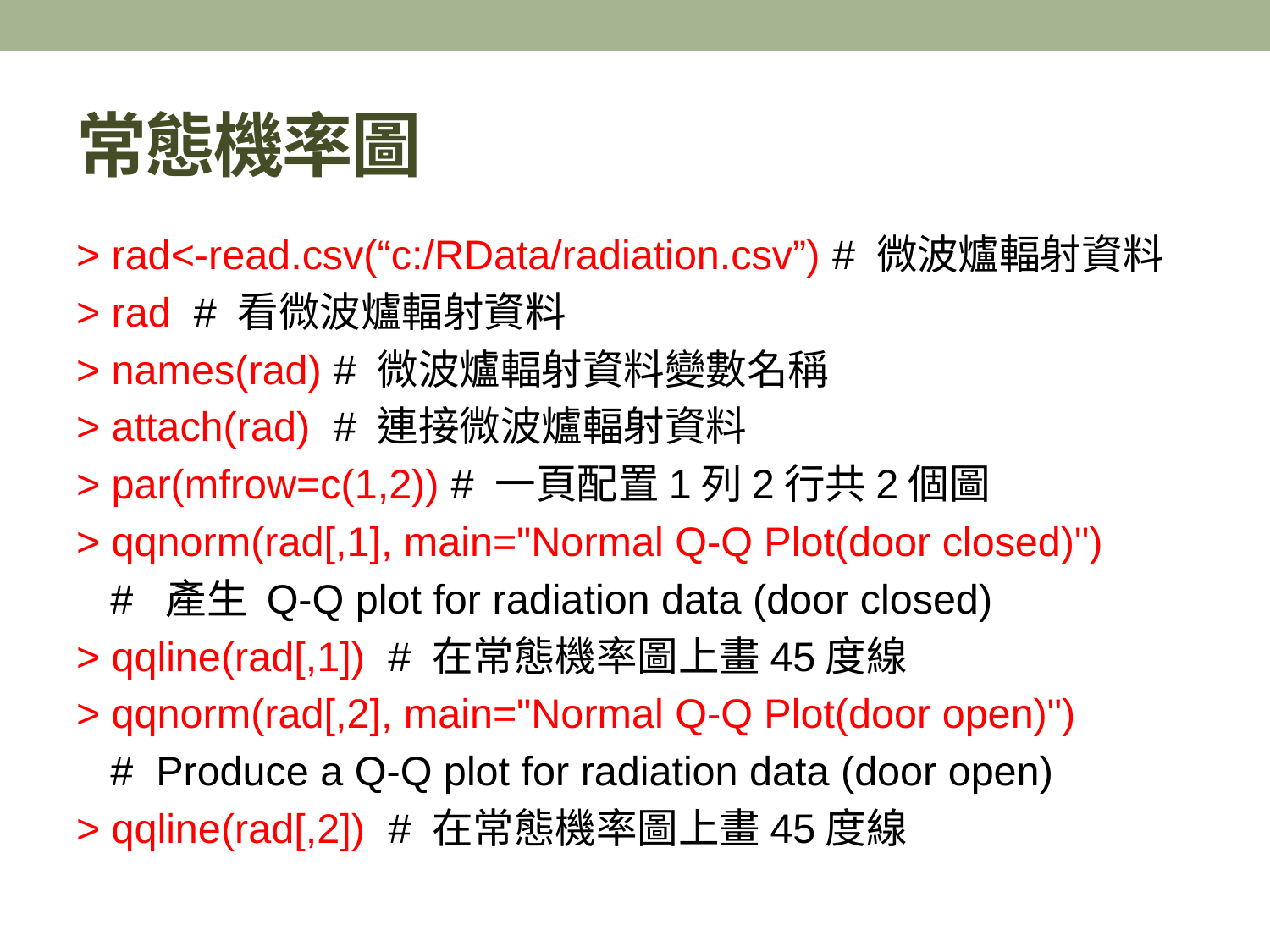

# 常態機率圖
> rad<-read.csv(“c:/RData/radiation.csv”) # 微波爐輻射資料
> rad  # 看微波爐輻射資料
> names(rad) # 微波爐輻射資料變數名稱
> attach(rad)  # 連接微波爐輻射資料
> par(mfrow=c(1,2)) # 一頁配置1列2行共2個圖
> qqnorm(rad[,1], main="Normal Q-Q Plot(door closed)")
   #  產生 Q-Q plot for radiation data (door closed)
> qqline(rad[,1])  # 在常態機率圖上畫45度線
> qqnorm(rad[,2], main="Normal Q-Q Plot(door open)")
   #  Produce a Q-Q plot for radiation data (door open)
> qqline(rad[,2])  # 在常態機率圖上畫45度線